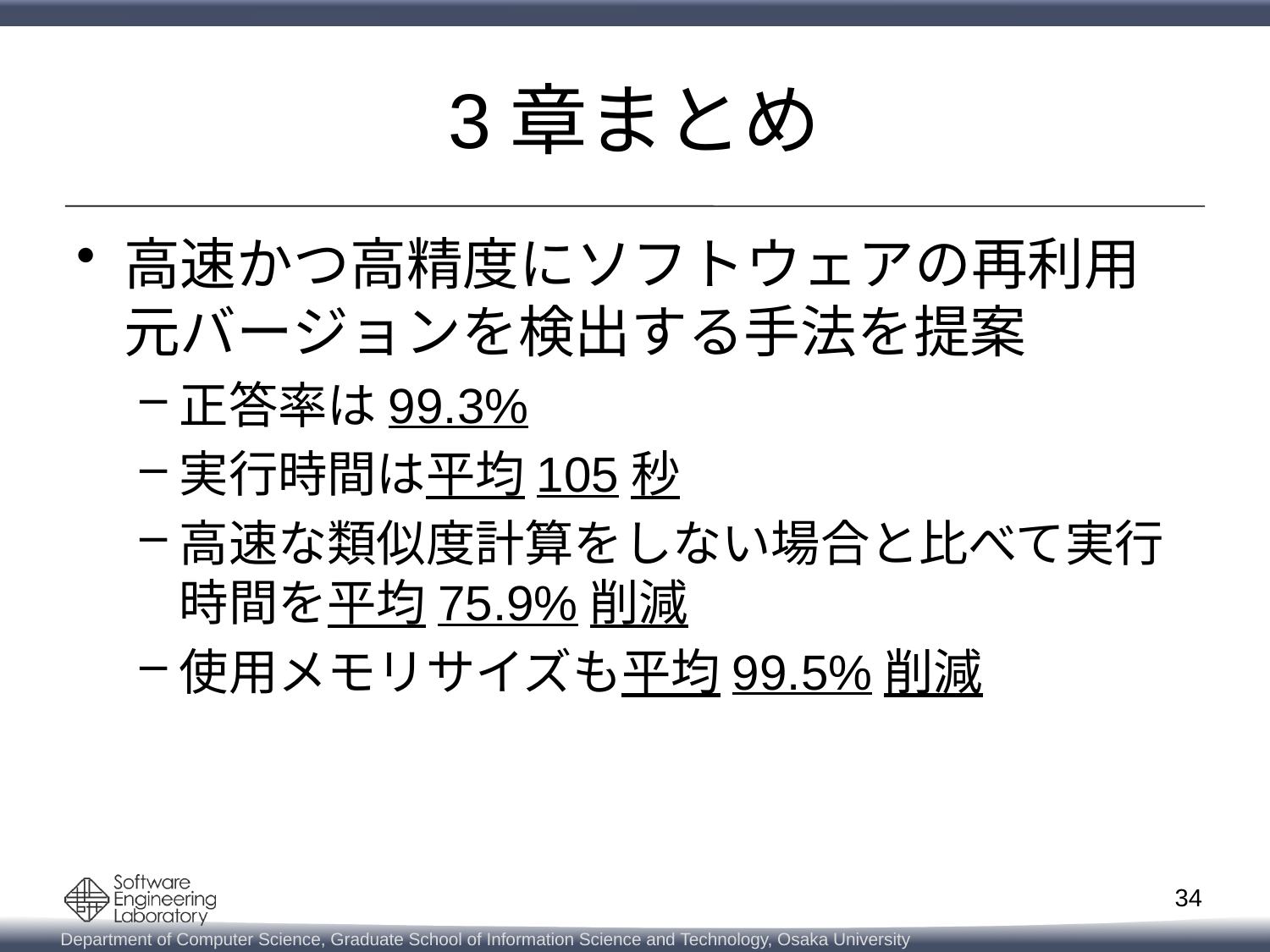

# 3章まとめ
高速かつ高精度にソフトウェアの再利用元バージョンを検出する手法を提案
正答率は99.3%
実行時間は平均105秒
高速な類似度計算をしない場合と比べて実行時間を平均75.9%削減
使用メモリサイズも平均99.5%削減
34